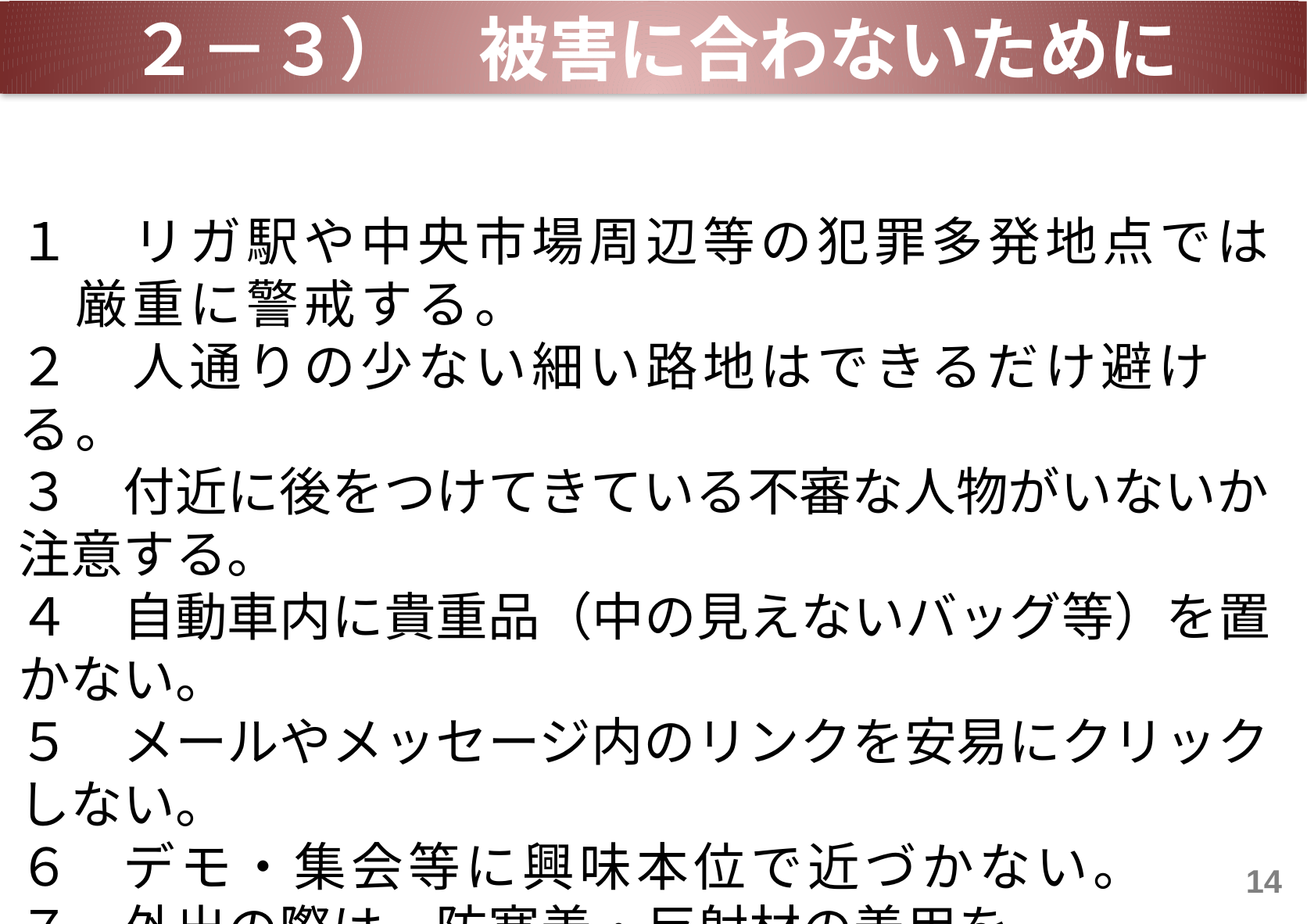

２－３）　被害に合わないために

１　リガ駅や中央市場周辺等の犯罪多発地点では
　厳重に警戒する。
２　人通りの少ない細い路地はできるだけ避ける。
３　付近に後をつけてきている不審な人物がいないか注意する。
４　自動車内に貴重品（中の見えないバッグ等）を置かない。
５　メールやメッセージ内のリンクを安易にクリックしない。
６　デモ・集会等に興味本位で近づかない。
７　外出の際は、防寒着・反射材の着用を。

14